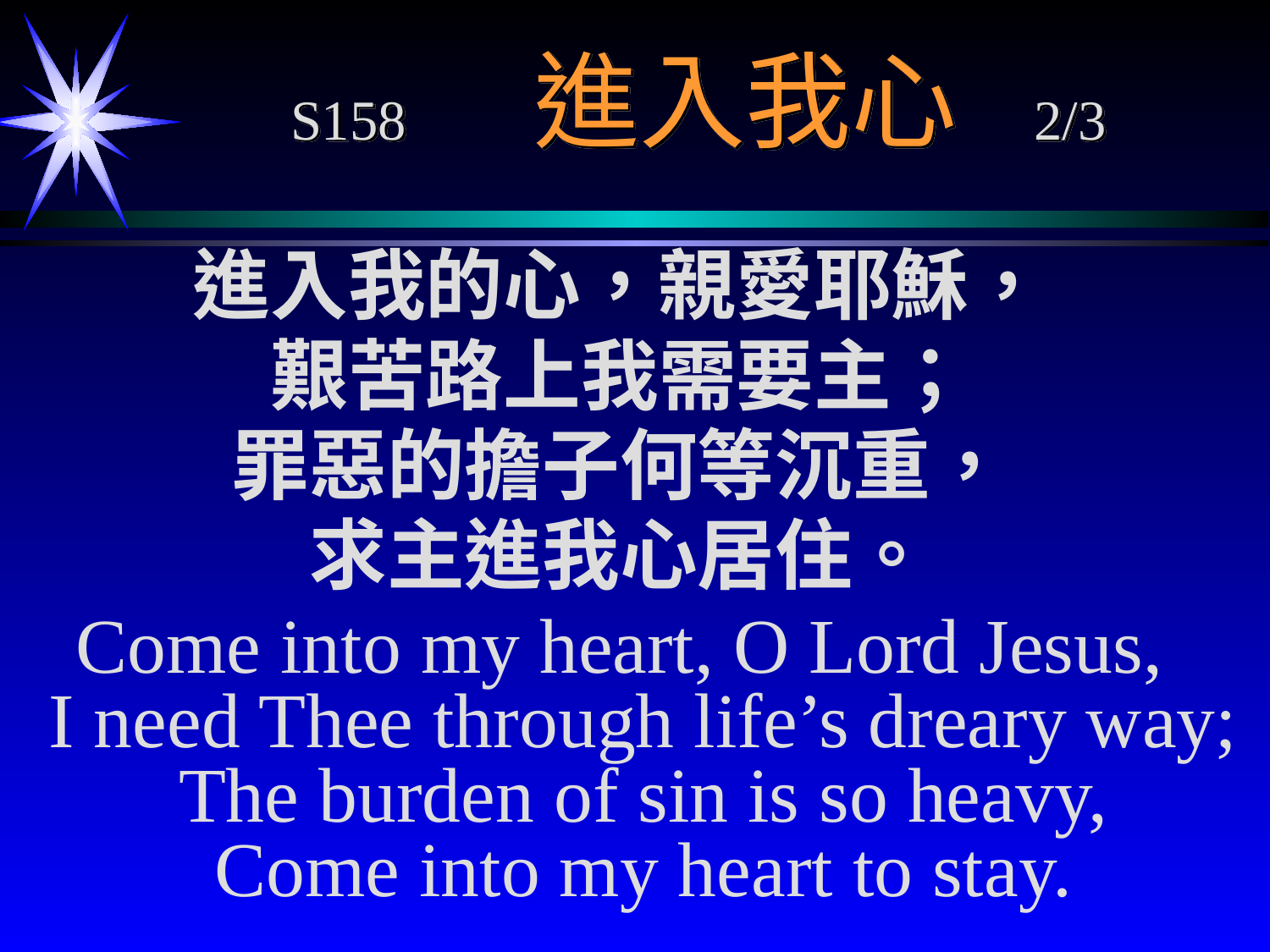

# S158        進入我心       2/3
進入我的心，親愛耶穌，
艱苦路上我需要主；
罪惡的擔子何等沉重，
求主進我心居住。
Come into my heart, O Lord Jesus,
I need Thee through life’s dreary way;
The burden of sin is so heavy,
Come into my heart to stay.